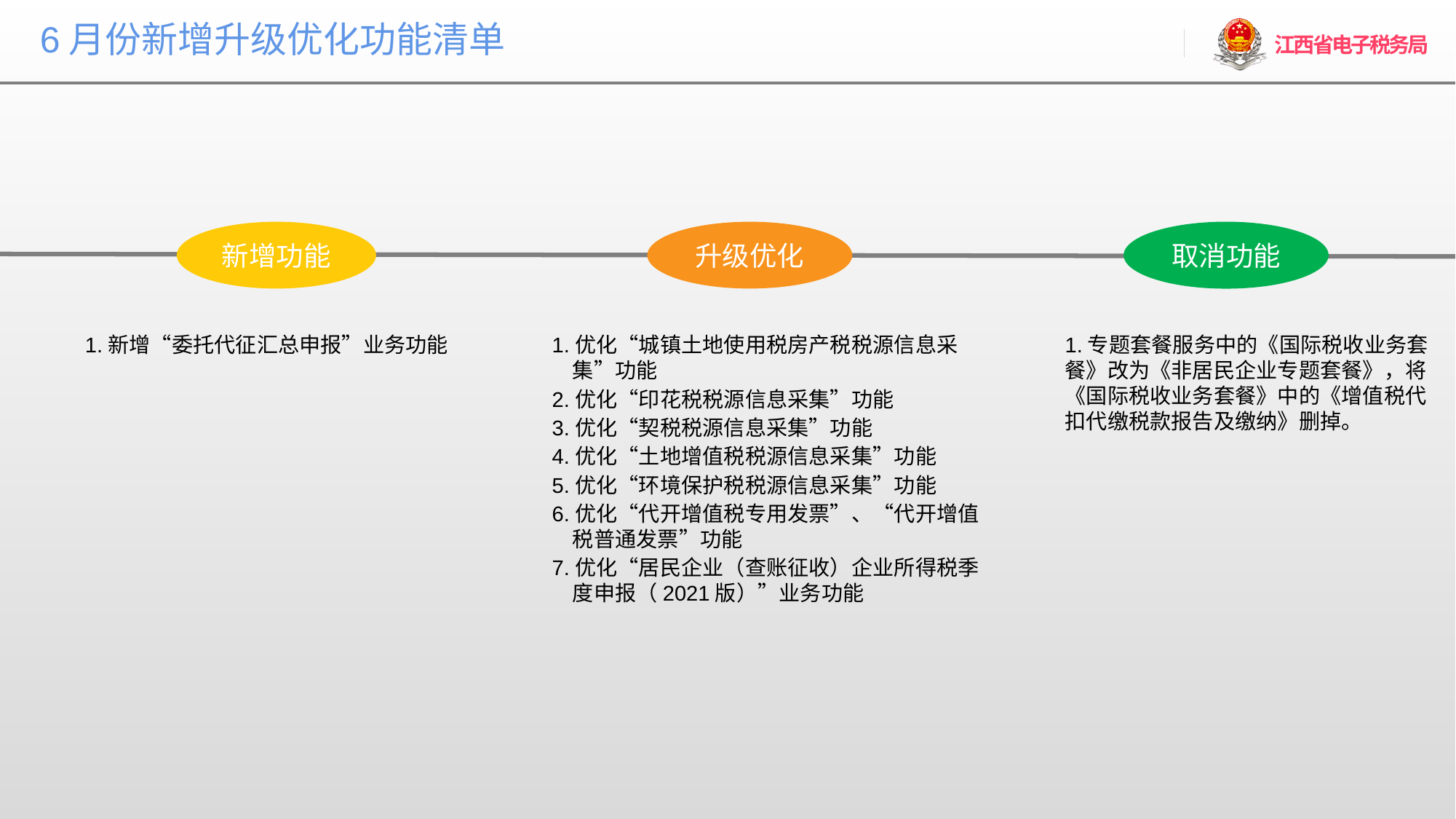

6月份新增升级优化功能清单
取消功能
新增功能
升级优化
1.新增“委托代征汇总申报”业务功能
1.优化“城镇土地使用税房产税税源信息采集”功能
2.优化“印花税税源信息采集”功能
3.优化“契税税源信息采集”功能
4.优化“土地增值税税源信息采集”功能
5.优化“环境保护税税源信息采集”功能
6.优化“代开增值税专用发票”、“代开增值税普通发票”功能
7.优化“居民企业（查账征收）企业所得税季度申报（2021版）”业务功能

1.专题套餐服务中的《国际税收业务套餐》改为《非居民企业专题套餐》，将《国际税收业务套餐》中的《增值税代扣代缴税款报告及缴纳》删掉。